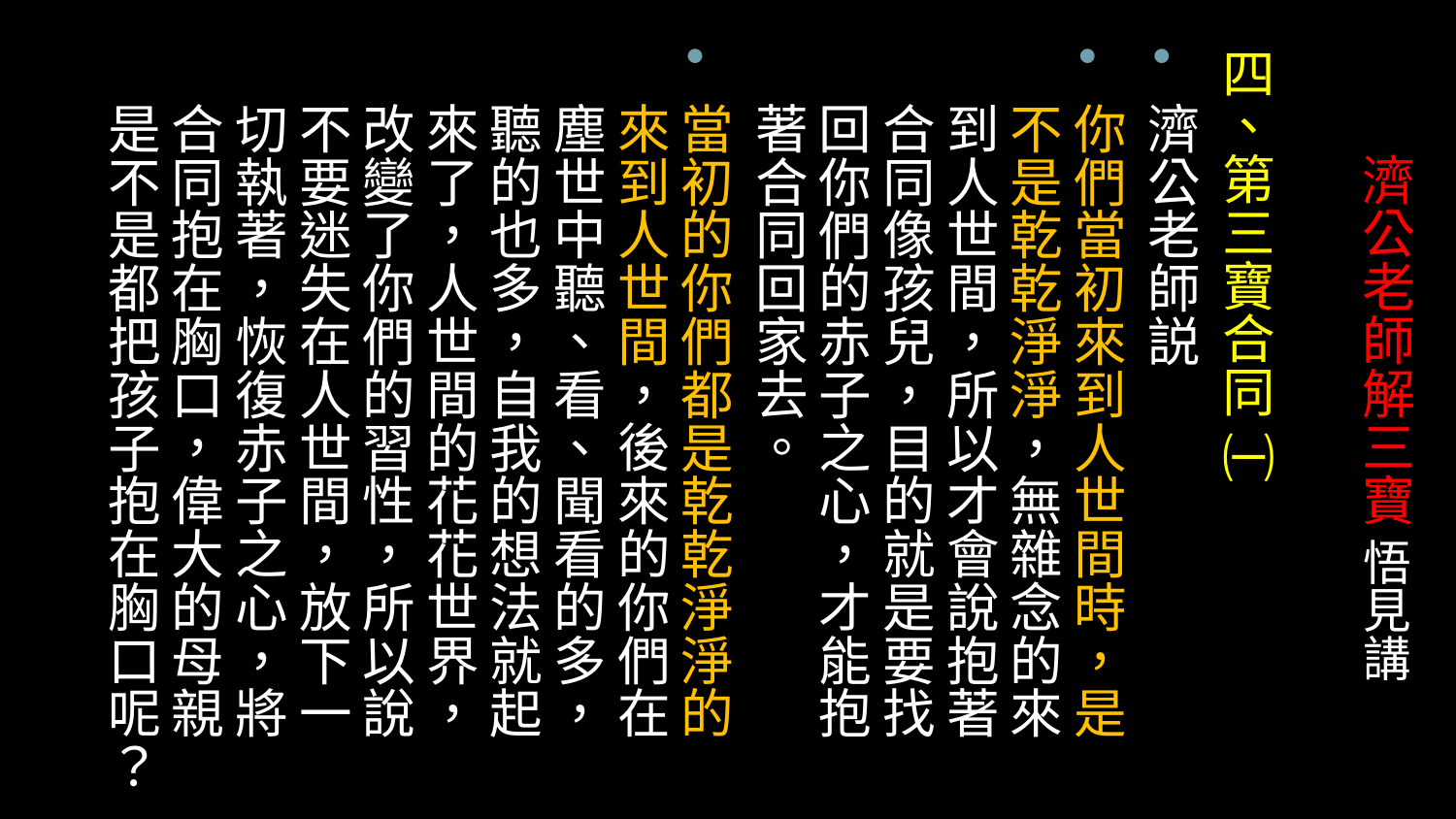

四、第三寶合同 ㈠
濟公老師説
你們當初來到人世間時，是不是乾乾淨淨，無雜念的來到人世間，所以才會說抱著合同像孩兒，目的就是要找回你們的赤子之心，才能抱著合同回家去。
當初的你們都是乾乾淨淨的來到人世間，後來的你們在塵世中聽、看、聞看的多，聽的也多，自我的想法就起來了，人世間的花花世界，改變了你們的習性，所以說不要迷失在人世間，放下一切執著，恢復赤子之心，將合同抱在胸口，偉大的母親是不是都把孩子抱在胸口呢？

# 濟公老師解三寶 悟見講